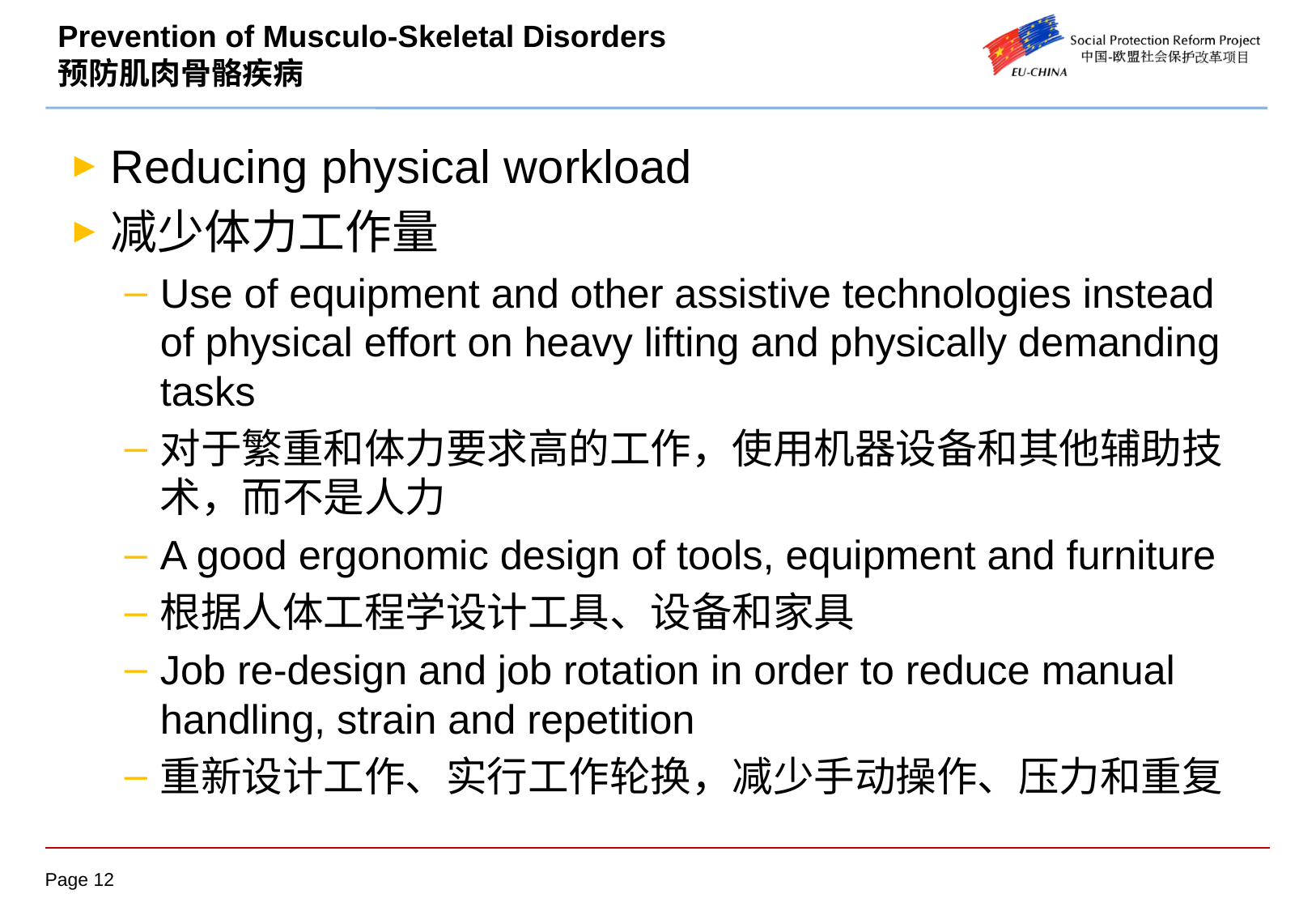

# Prevention of Musculo-Skeletal Disorders 预防肌肉骨骼疾病
Reducing physical workload
减少体力工作量
Use of equipment and other assistive technologies instead of physical effort on heavy lifting and physically demanding tasks
对于繁重和体力要求高的工作，使用机器设备和其他辅助技术，而不是人力
A good ergonomic design of tools, equipment and furniture
根据人体工程学设计工具、设备和家具
Job re-design and job rotation in order to reduce manual handling, strain and repetition
重新设计工作、实行工作轮换，减少手动操作、压力和重复